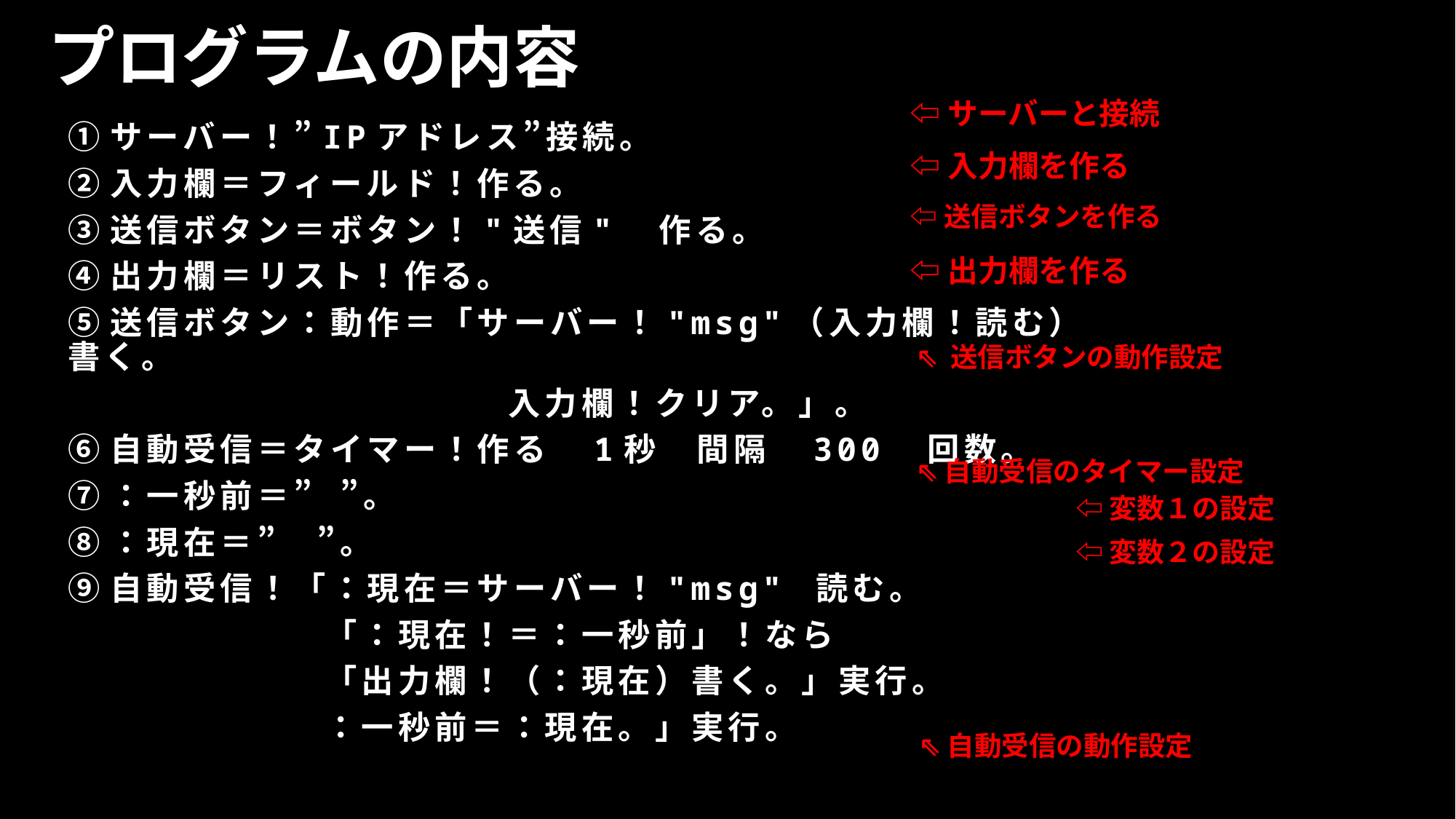

# プログラムの内容
⇦サーバーと接続

⇦入力欄を作る

⇦送信ボタンを作る

⇦出力欄を作る

①サーバー！”IPアドレス”接続。
②入力欄＝フィールド！作る。
③送信ボタン＝ボタン！"送信"　作る。
④出力欄＝リスト！作る。
⑤送信ボタン：動作＝「サーバー！"msg"（入力欄！読む）書く。
　　　　　　　　　　　　入力欄！クリア。」。
⑥自動受信＝タイマー！作る　1秒　間隔　300　回数。
⑦：一秒前＝”  ”。
⑧：現在＝”　”。
⑨自動受信！「：現在＝サーバー！"msg" 読む。
　　　　　　　「：現在！＝：一秒前」！なら
　　　　　　　「出力欄！（：現在）書く。」実行。
　　　　　　　：一秒前＝：現在。」実行。
⇖ 送信ボタンの動作設定
⇖自動受信のタイマー設定
⇦変数１の設定

⇦変数２の設定

⇖自動受信の動作設定